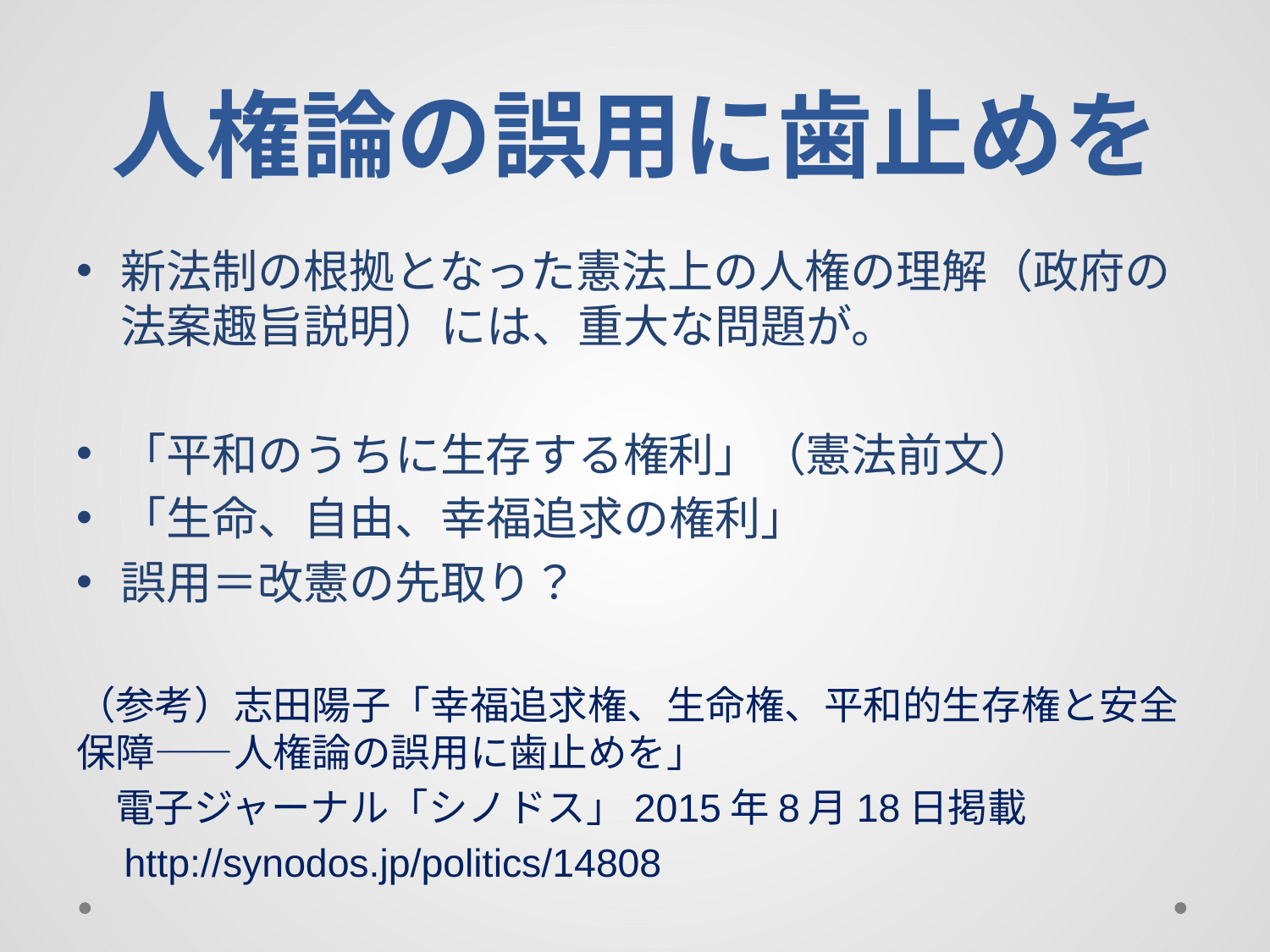

# 人権論の誤用に歯止めを
新法制の根拠となった憲法上の人権の理解（政府の法案趣旨説明）には、重大な問題が。

「平和のうちに生存する権利」（憲法前文）
「生命、自由、幸福追求の権利」
誤用＝改憲の先取り？

（参考）志田陽子「幸福追求権、生命権、平和的生存権と安全保障――人権論の誤用に歯止めを」
　電子ジャーナル「シノドス」2015年8月18日掲載
　http://synodos.jp/politics/14808